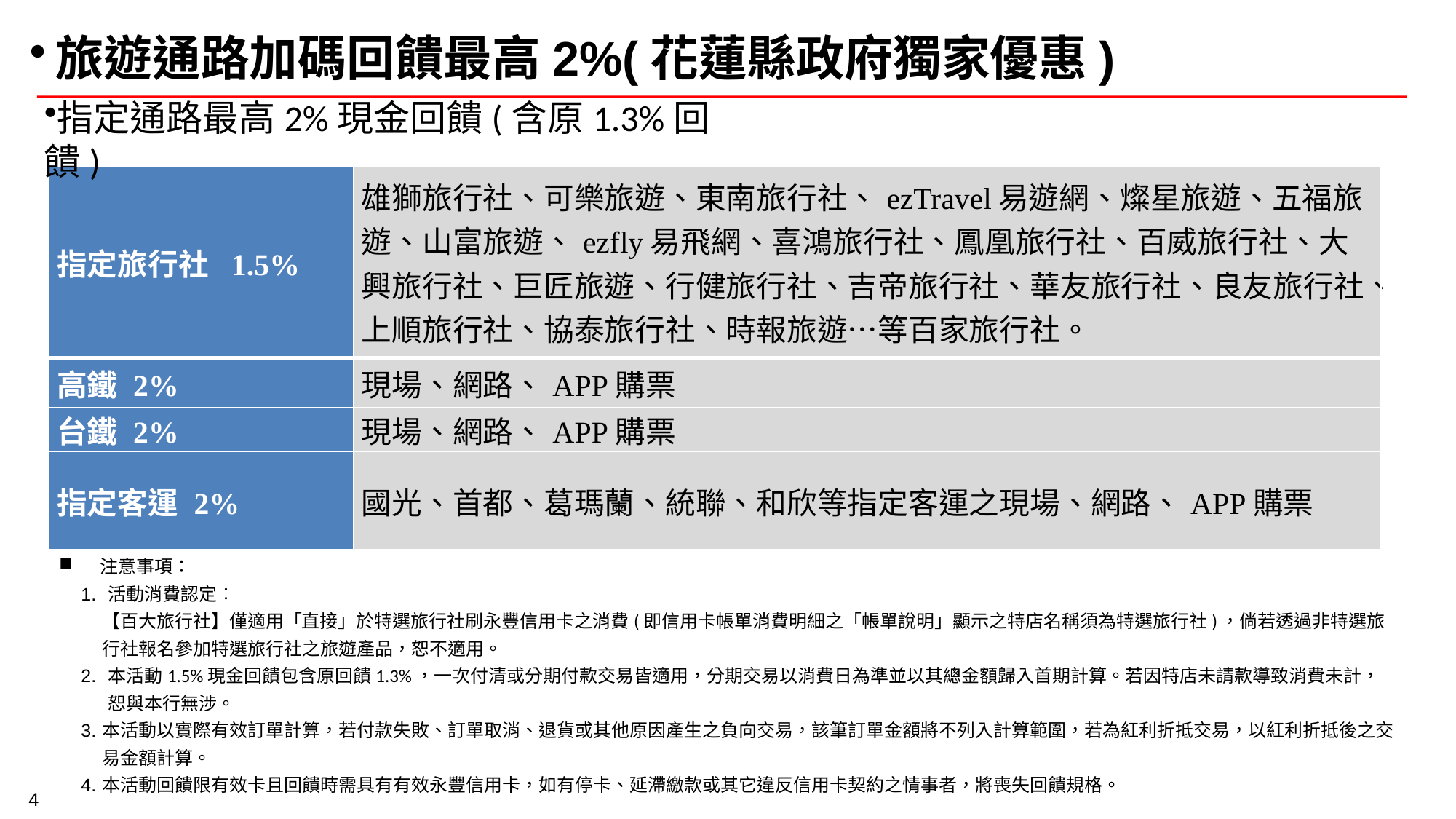

旅遊通路加碼回饋最高2%(花蓮縣政府獨家優惠)
指定通路最高2%現金回饋(含原1.3%回饋)
| 指定旅行社 1.5% | 雄獅旅行社、可樂旅遊、東南旅行社、ezTravel易遊網、燦星旅遊、五福旅遊、山富旅遊、ezfly易飛網、喜鴻旅行社、鳳凰旅行社、百威旅行社、大興旅行社、巨匠旅遊、行健旅行社、吉帝旅行社、華友旅行社、良友旅行社、上順旅行社、協泰旅行社、時報旅遊…等百家旅行社。 |
| --- | --- |
| 高鐵 2% | 現場、網路、APP購票 |
| 台鐵 2% | 現場、網路、APP購票 |
| 指定客運 2% | 國光、首都、葛瑪蘭、統聯、和欣等指定客運之現場、網路、APP購票 |
注意事項：
活動消費認定︰
【百大旅行社】僅適用「直接」於特選旅行社刷永豐信用卡之消費(即信用卡帳單消費明細之「帳單說明」顯示之特店名稱須為特選旅行社)，倘若透過非特選旅行社報名參加特選旅行社之旅遊產品，恕不適用。
本活動1.5%現金回饋包含原回饋1.3%，一次付清或分期付款交易皆適用，分期交易以消費日為準並以其總金額歸入首期計算。若因特店未請款導致消費未計，恕與本行無涉。
本活動以實際有效訂單計算，若付款失敗、訂單取消、退貨或其他原因產生之負向交易，該筆訂單金額將不列入計算範圍，若為紅利折抵交易，以紅利折抵後之交易金額計算。
本活動回饋限有效卡且回饋時需具有有效永豐信用卡，如有停卡、延滯繳款或其它違反信用卡契約之情事者，將喪失回饋規格。